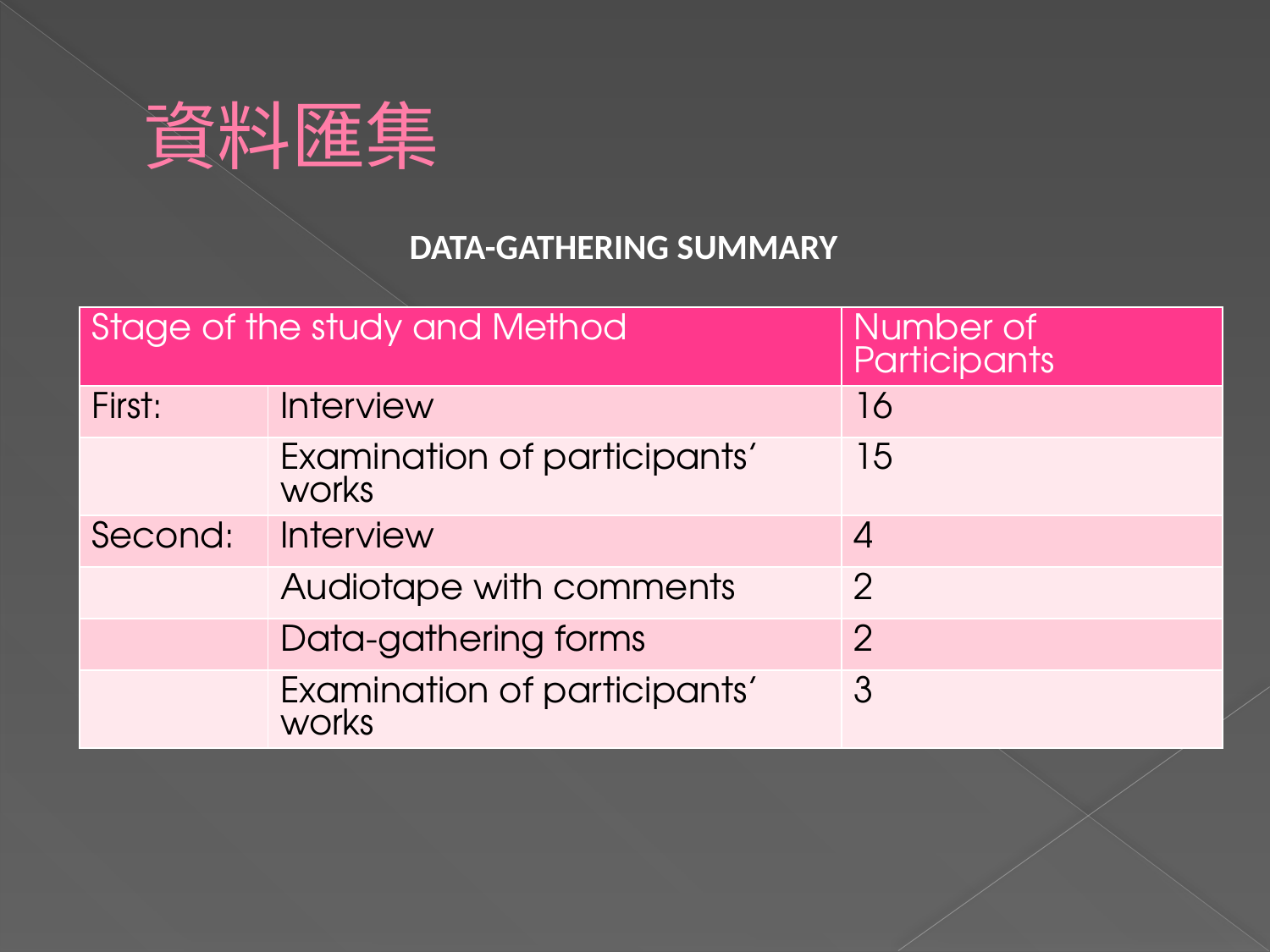

# 資料匯集
DATA-GATHERING SUMMARY
| Stage of the study and Method |  | Number of Participants |
| --- | --- | --- |
| First: | Interview | 16 |
|  | Examination of participants’ works | 15 |
| Second: | Interview | 4 |
|  | Audiotape with comments | 2 |
|  | Data-gathering forms | 2 |
|  | Examination of participants’ works | 3 |